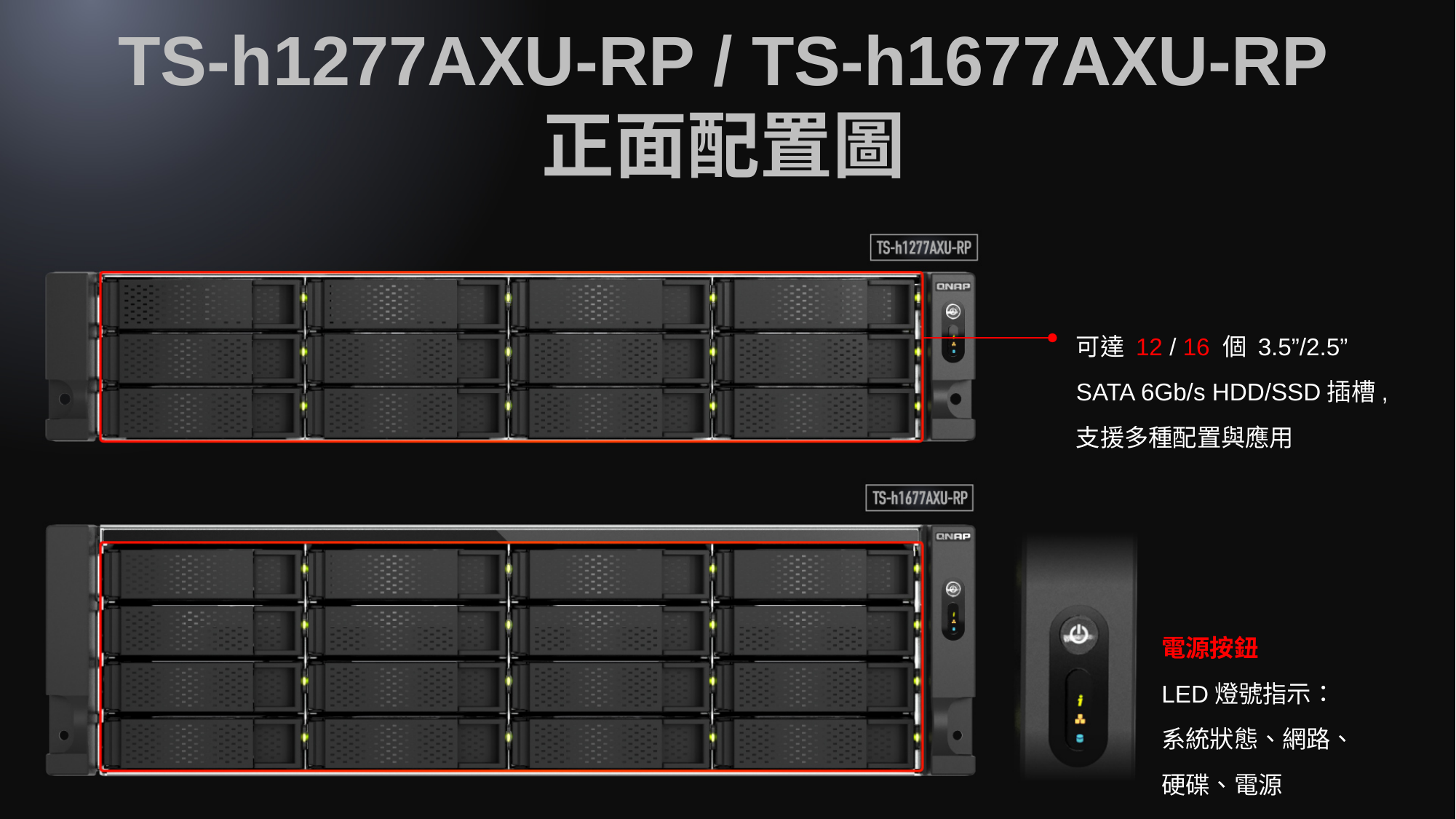

TS-h1277AXU-RP / TS-h1677AXU-RP
正面配置圖
可達 12 / 16 個 3.5”/2.5” SATA 6Gb/s HDD/SSD插槽,
支援多種配置與應用
電源按鈕
LED燈號指示：
系統狀態、網路、
硬碟、電源